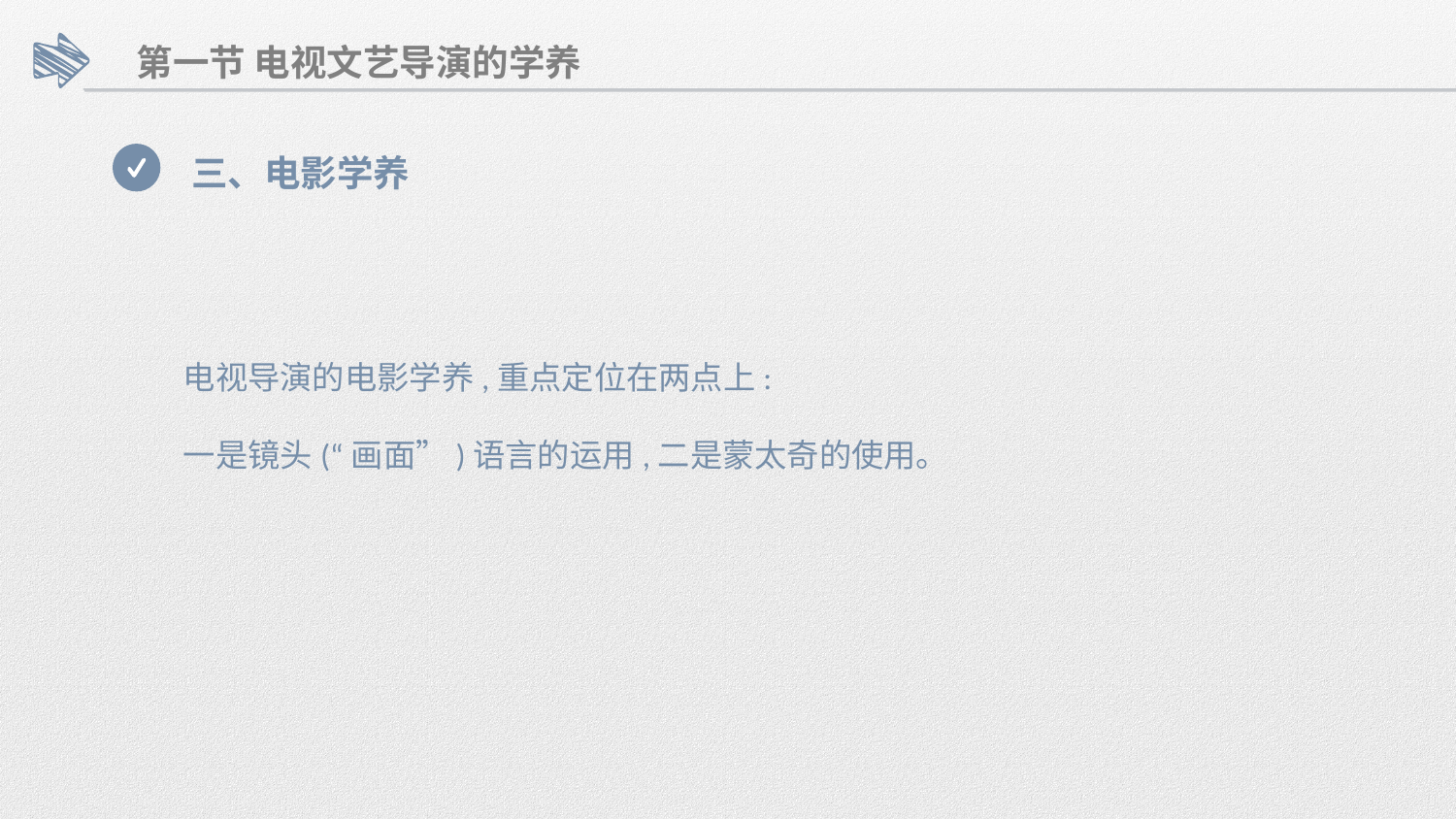

第一节 电视文艺导演的学养
三、电影学养

电视导演的电影学养,重点定位在两点上:
一是镜头(“画面”)语言的运用,二是蒙太奇的使用。